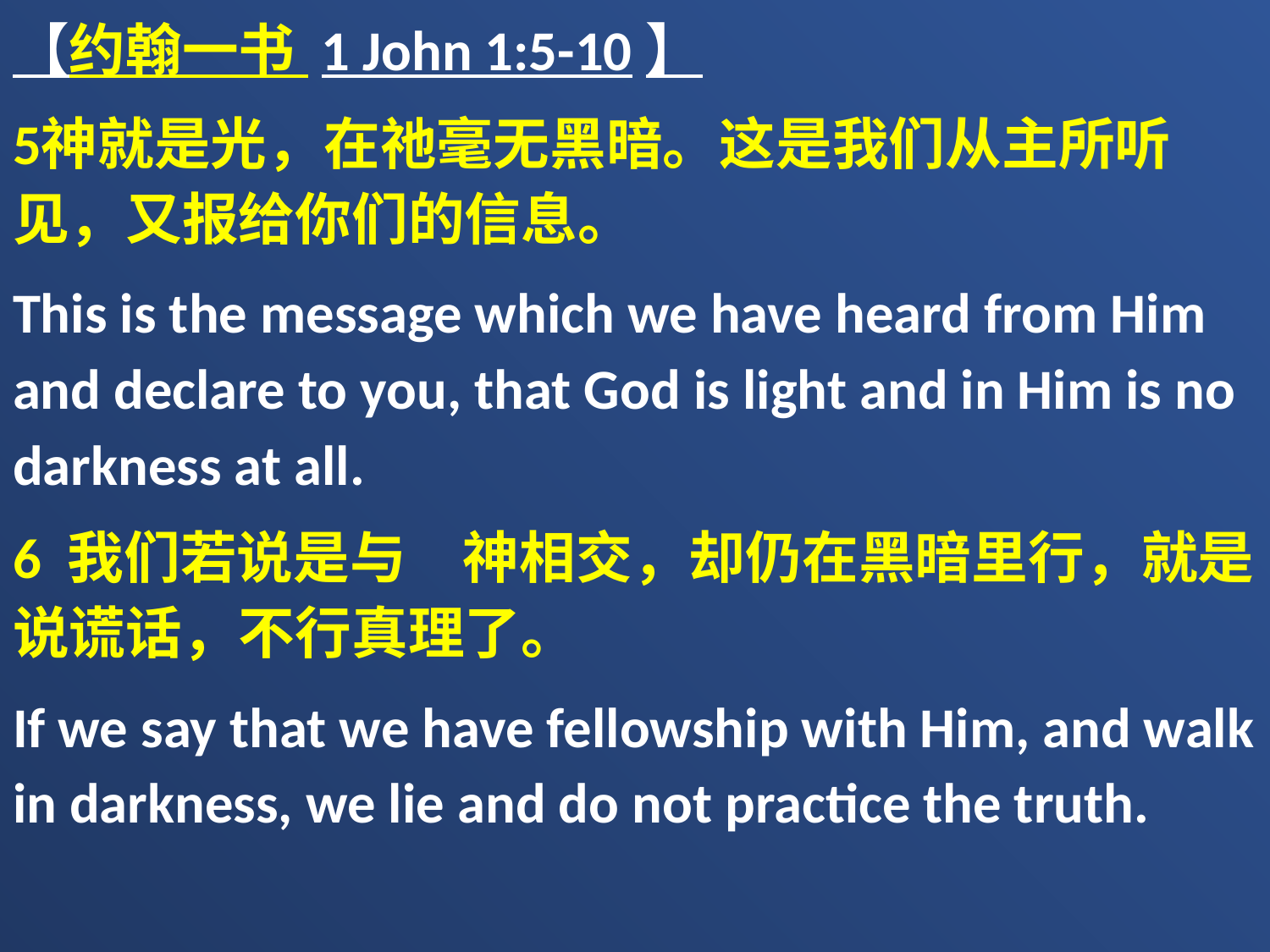

【约翰一书 1 John 1:5-10】
神就是光，在祂毫无黑暗。这是我们从主所听见，又报给你们的信息。
This is the message which we have heard from Him and declare to you, that God is light and in Him is no darkness at all.
6 我们若说是与　神相交，却仍在黑暗里行，就是说谎话，不行真理了。
If we say that we have fellowship with Him, and walk in darkness, we lie and do not practice the truth.